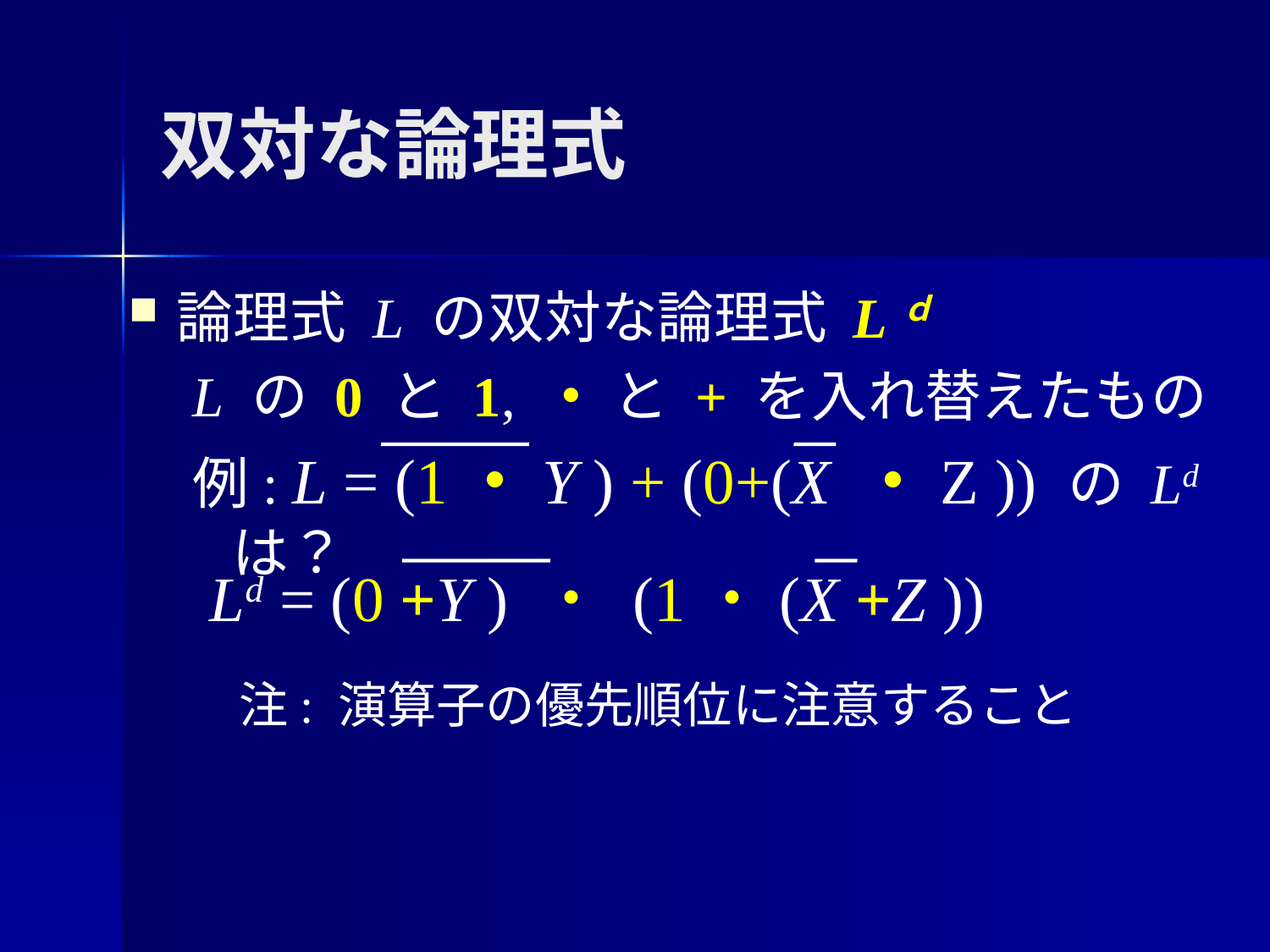

# 双対な論理式
論理式 L の双対な論理式 Lｄ
L の 0 と 1, ・ と + を入れ替えたもの
例: L = (1・Y ) + (0+(X ・Z )) の Ld は？

Ld = (0 +Y ) ・ (1・(X +Z ))

注: 演算子の優先順位に注意すること